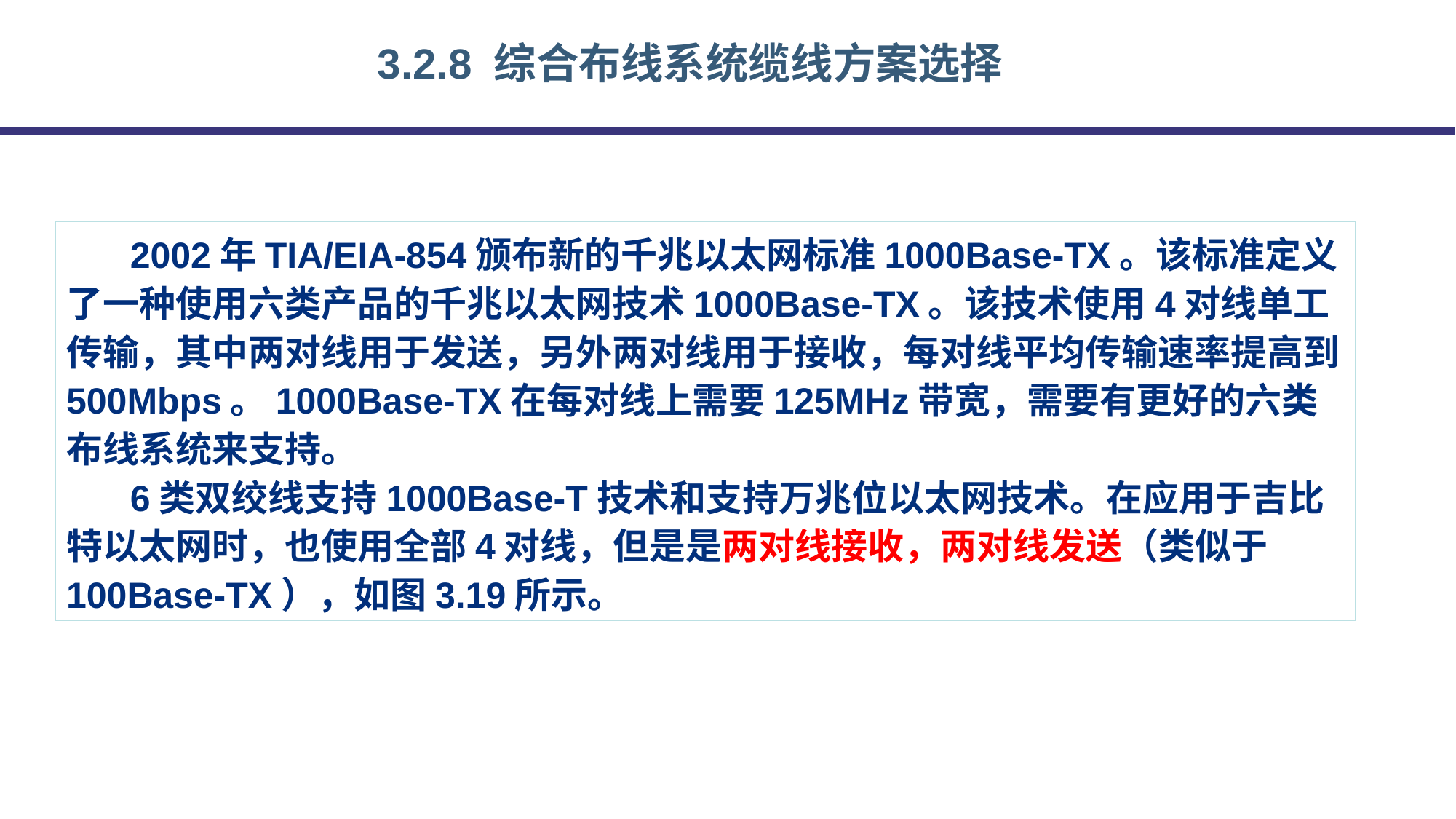

3.2.8 综合布线系统缆线方案选择
2002年TIA/EIA-854颁布新的千兆以太网标准1000Base-TX。该标准定义了一种使用六类产品的千兆以太网技术1000Base-TX。该技术使用4对线单工传输，其中两对线用于发送，另外两对线用于接收，每对线平均传输速率提高到500Mbps。1000Base-TX在每对线上需要125MHz带宽，需要有更好的六类布线系统来支持。
6类双绞线支持1000Base-T技术和支持万兆位以太网技术。在应用于吉比特以太网时，也使用全部4对线，但是是两对线接收，两对线发送（类似于100Base-TX），如图3.19所示。